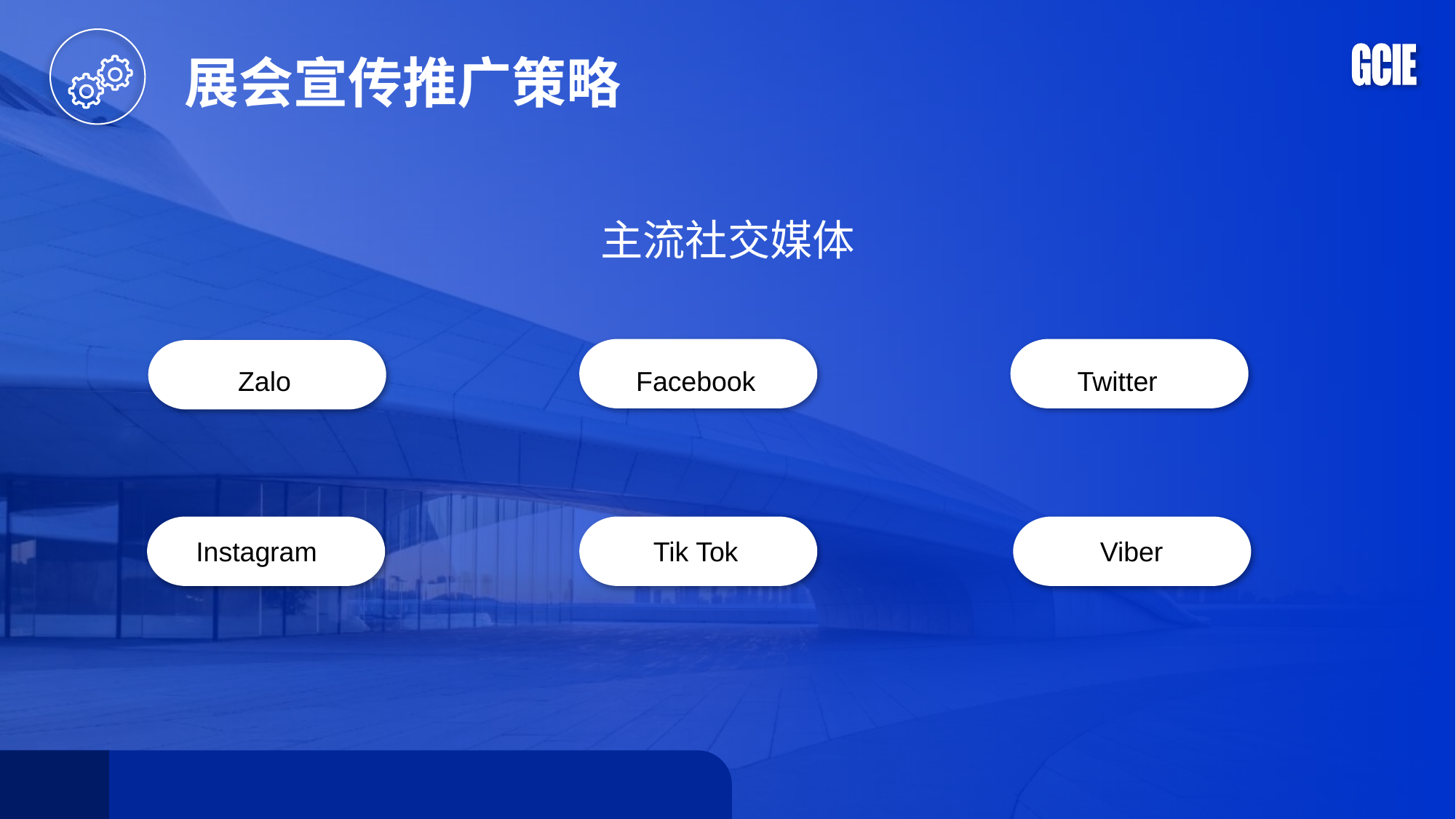

展会宣传推广策略

主流社交媒体

Zalo
Facebook
Twitter

Instagram
Tik Tok
Viber